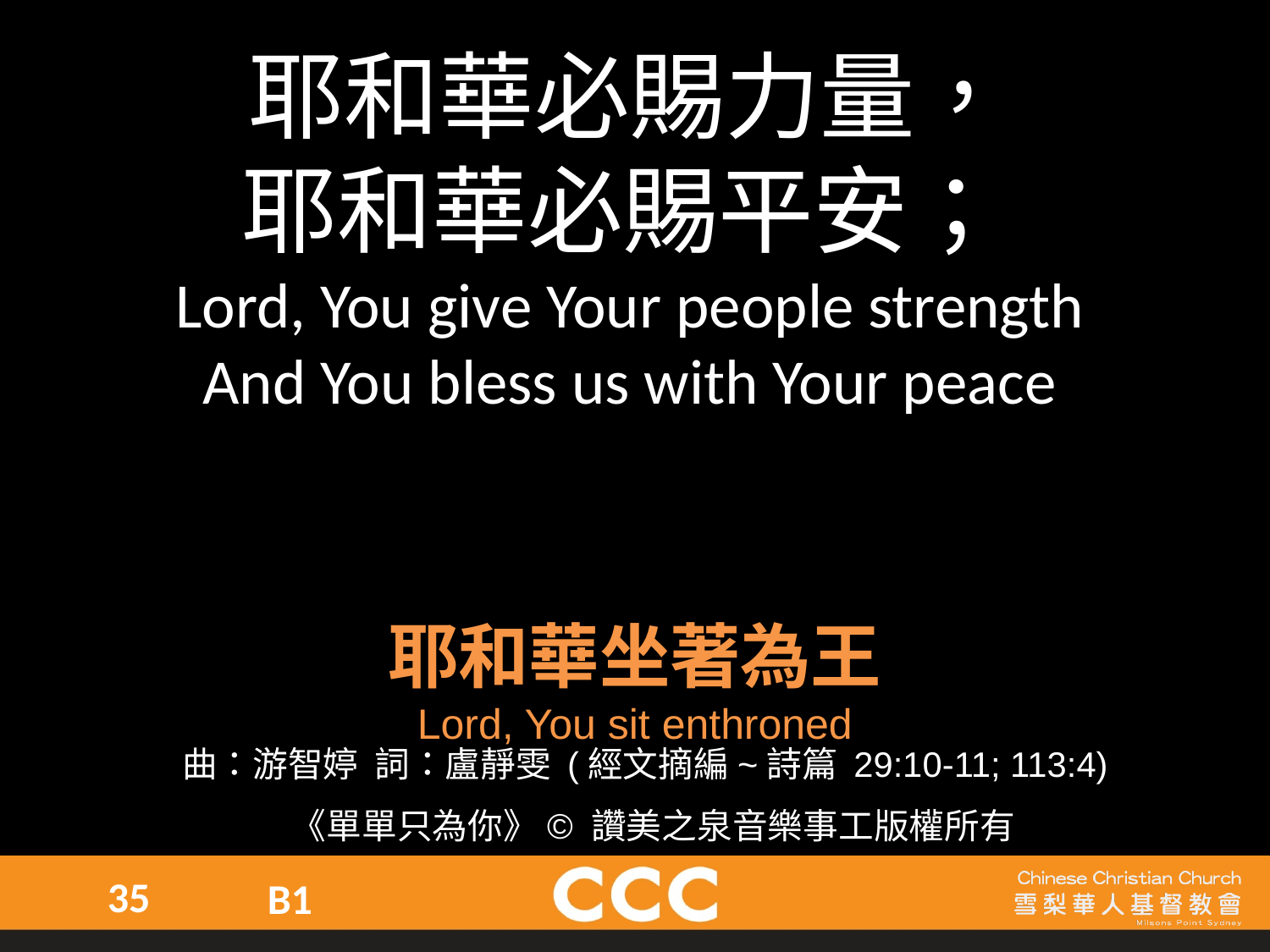

耶和華必賜力量，
耶和華必賜平安；
Lord, You give Your people strength
And You bless us with Your peace
耶和華坐著為王
Lord, You sit enthroned
曲：游智婷  詞：盧靜雯 (經文摘編~詩篇 29:10-11; 113:4)
 《單單只為你》© 讚美之泉音樂事工版權所有
35
B1